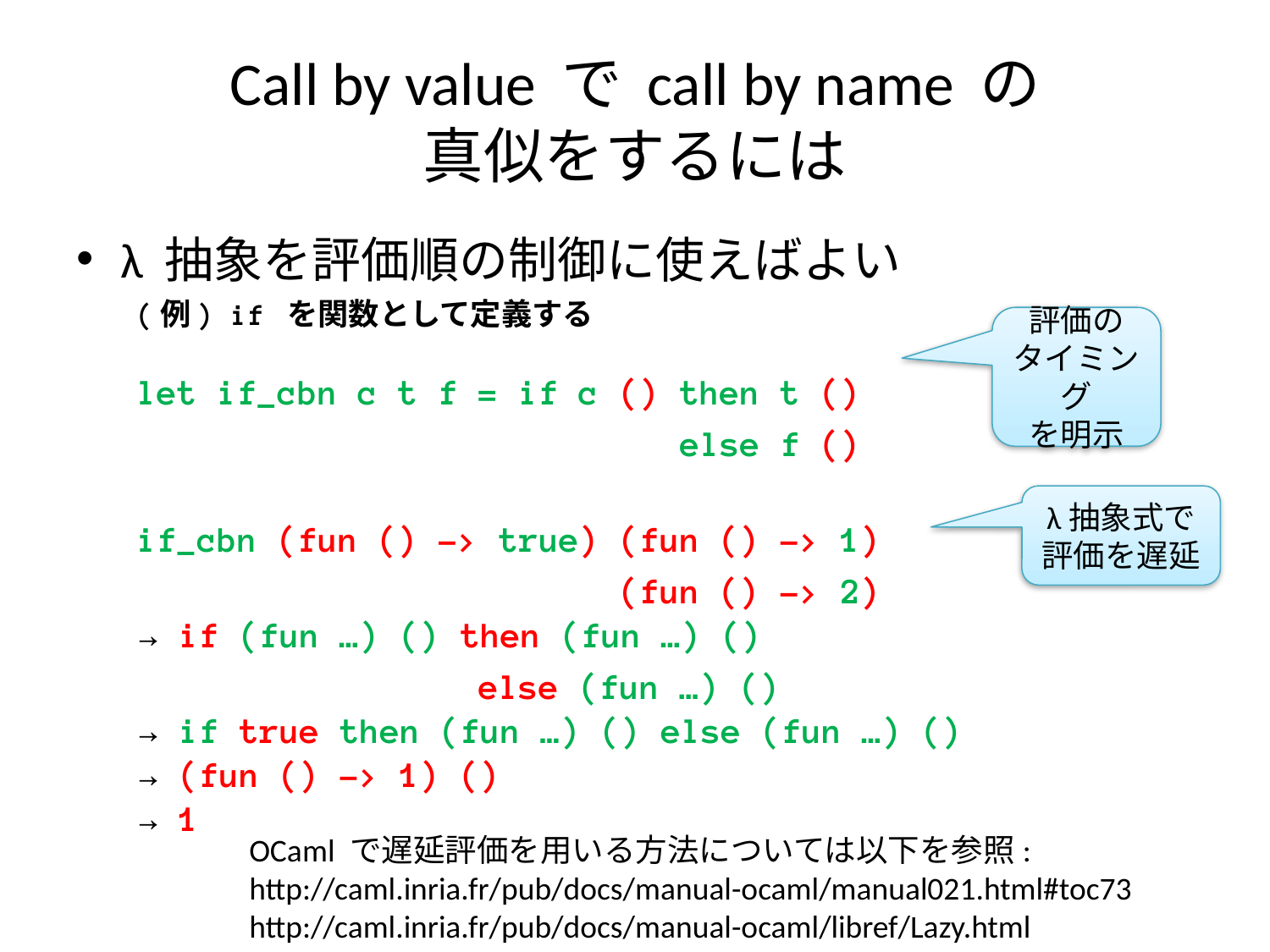

# Call by value で call by name の 真似をするには
λ 抽象を評価順の制御に使えばよい
(例) if を関数として定義する
let if_cbn c t f = if c () then t ()
                           else f ()
if_cbn (fun () -> true) (fun () -> 1)
                        (fun () -> 2)
→ if (fun …) () then (fun …) ()
                 else (fun …) ()
→ if true then (fun …) () else (fun …) ()
→ (fun () -> 1) ()
→ 1
評価の
タイミング
を明示
λ抽象式で
評価を遅延
OCaml で遅延評価を用いる方法については以下を参照:
http://caml.inria.fr/pub/docs/manual-ocaml/manual021.html#toc73
http://caml.inria.fr/pub/docs/manual-ocaml/libref/Lazy.html